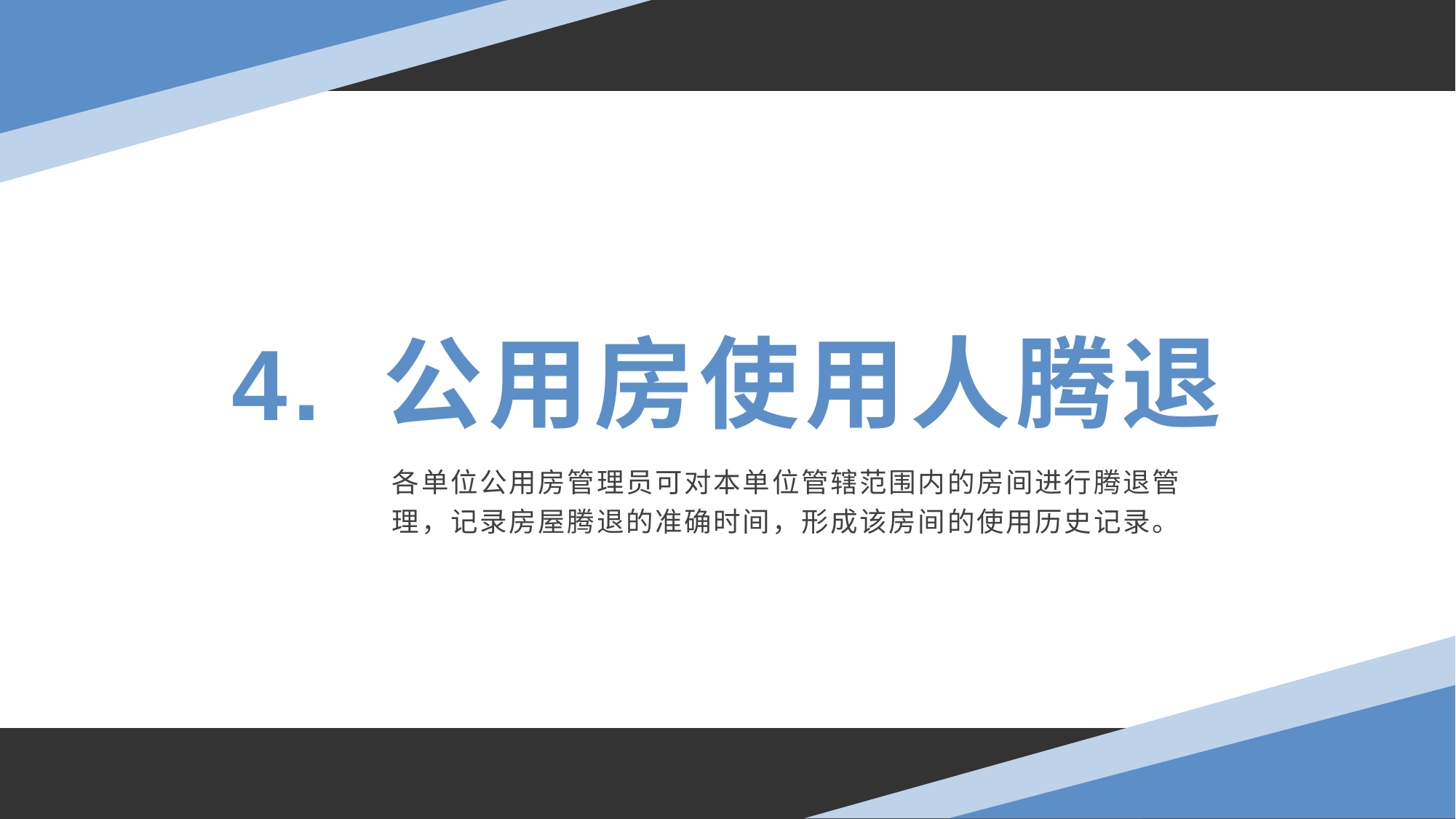

各单位公用房管理员可对本单位管辖范围内的房间进行腾退管理，记录房屋使用后的腾退情况。在腾退后系统将自动记录腾退的情况形成该房间的使用历史记录。
4. 公用房使用人腾退
各单位公用房管理员可对本单位管辖范围内的房间进行腾退管理，记录房屋腾退的准确时间，形成该房间的使用历史记录。